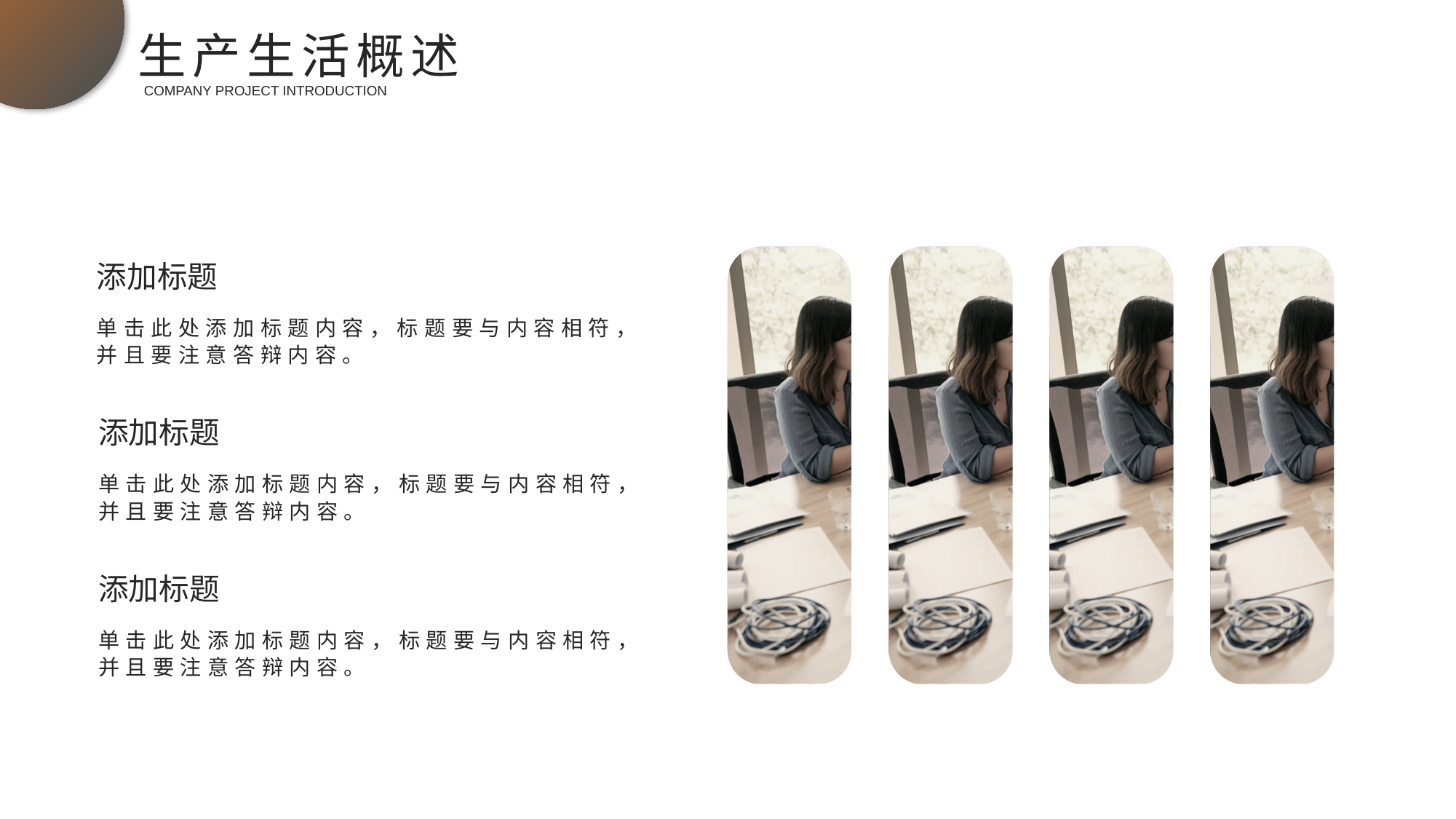

生产生活概述
COMPANY PROJECT INTRODUCTION

添加标题
单击此处添加标题内容，标题要与内容相符，并且要注意答辩内容。
添加标题
单击此处添加标题内容，标题要与内容相符，并且要注意答辩内容。
添加标题
单击此处添加标题内容，标题要与内容相符，并且要注意答辩内容。